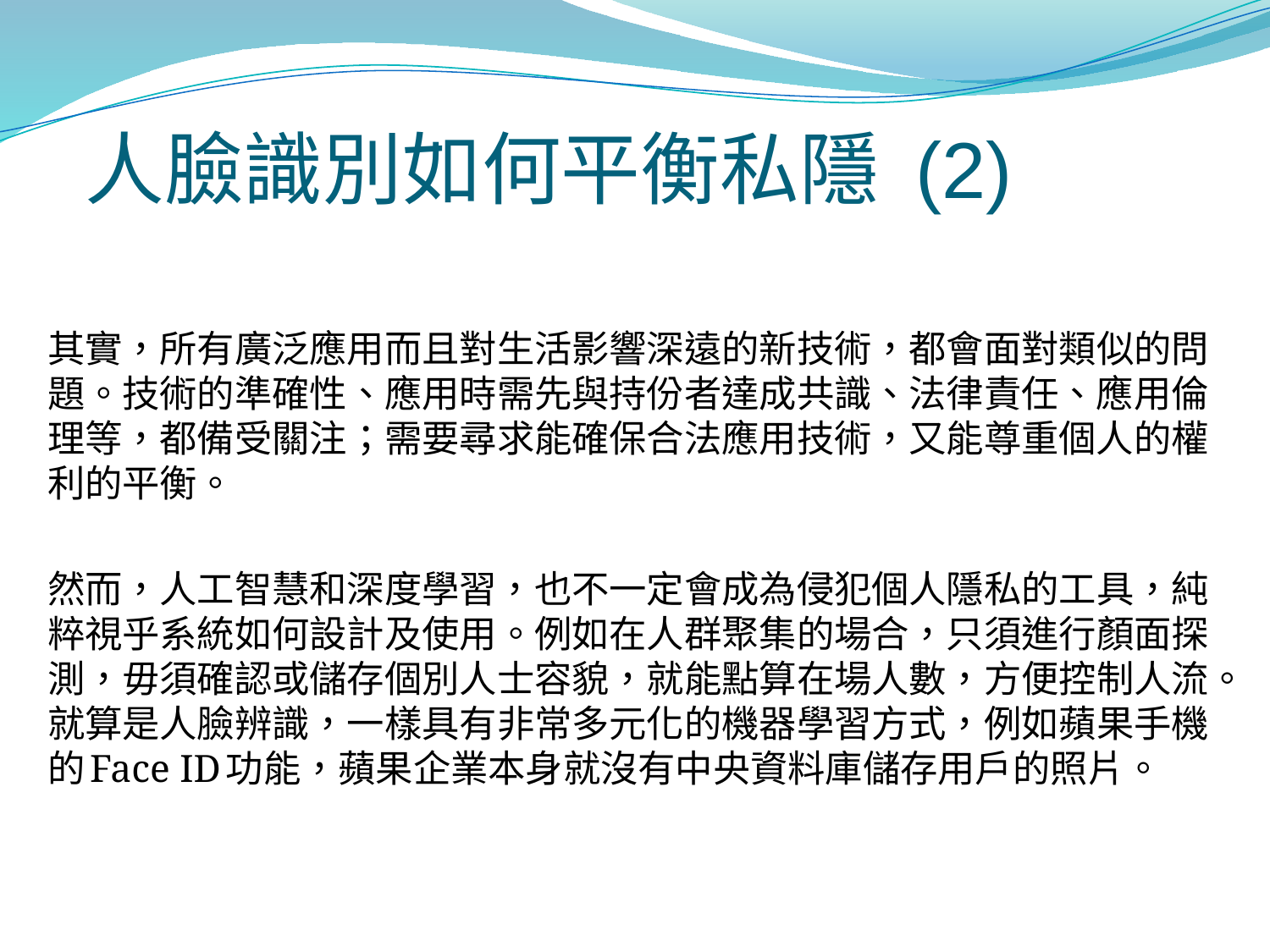

# 人臉識別如何平衡私隱 (2)

其實，所有廣泛應用而且對生活影響深遠的新技術，都會面對類似的問題。技術的準確性、應用時需先與持份者達成共識、法律責任、應用倫理等，都備受關注；需要尋求能確保合法應用技術，又能尊重個人的權利的平衡。

然而，人工智慧和深度學習，也不一定會成為侵犯個人隱私的工具，純粹視乎系統如何設計及使用。例如在人群聚集的場合，只須進行顏面探測，毋須確認或儲存個別人士容貌，就能點算在場人數，方便控制人流。就算是人臉辨識，一樣具有非常多元化的機器學習方式，例如蘋果手機的Face ID功能，蘋果企業本身就沒有中央資料庫儲存用戶的照片。